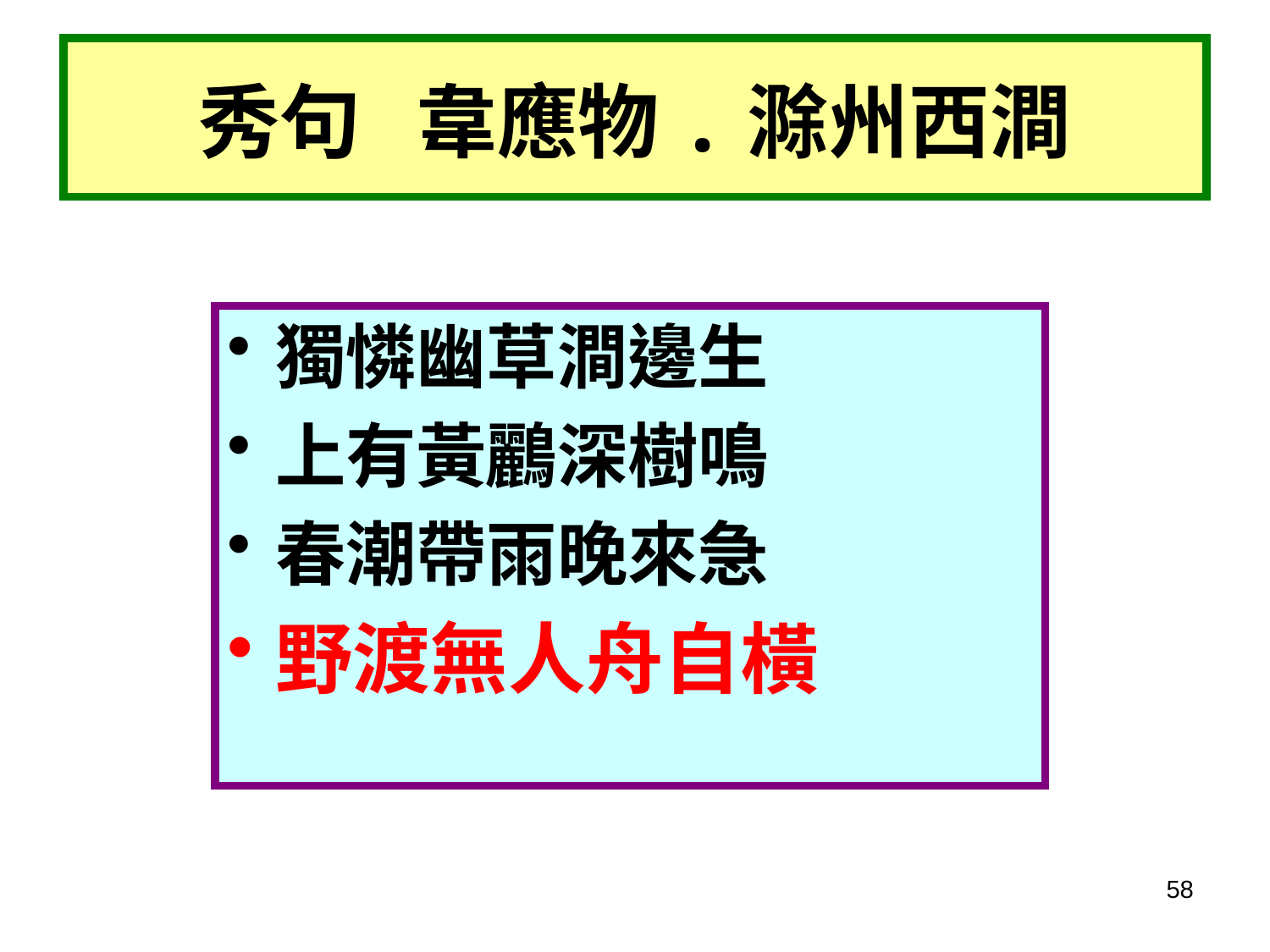

# 秀句   韋應物.滁州西澗
獨憐幽草澗邊生
上有黃鸝深樹鳴
春潮帶雨晚來急
野渡無人舟自橫
58